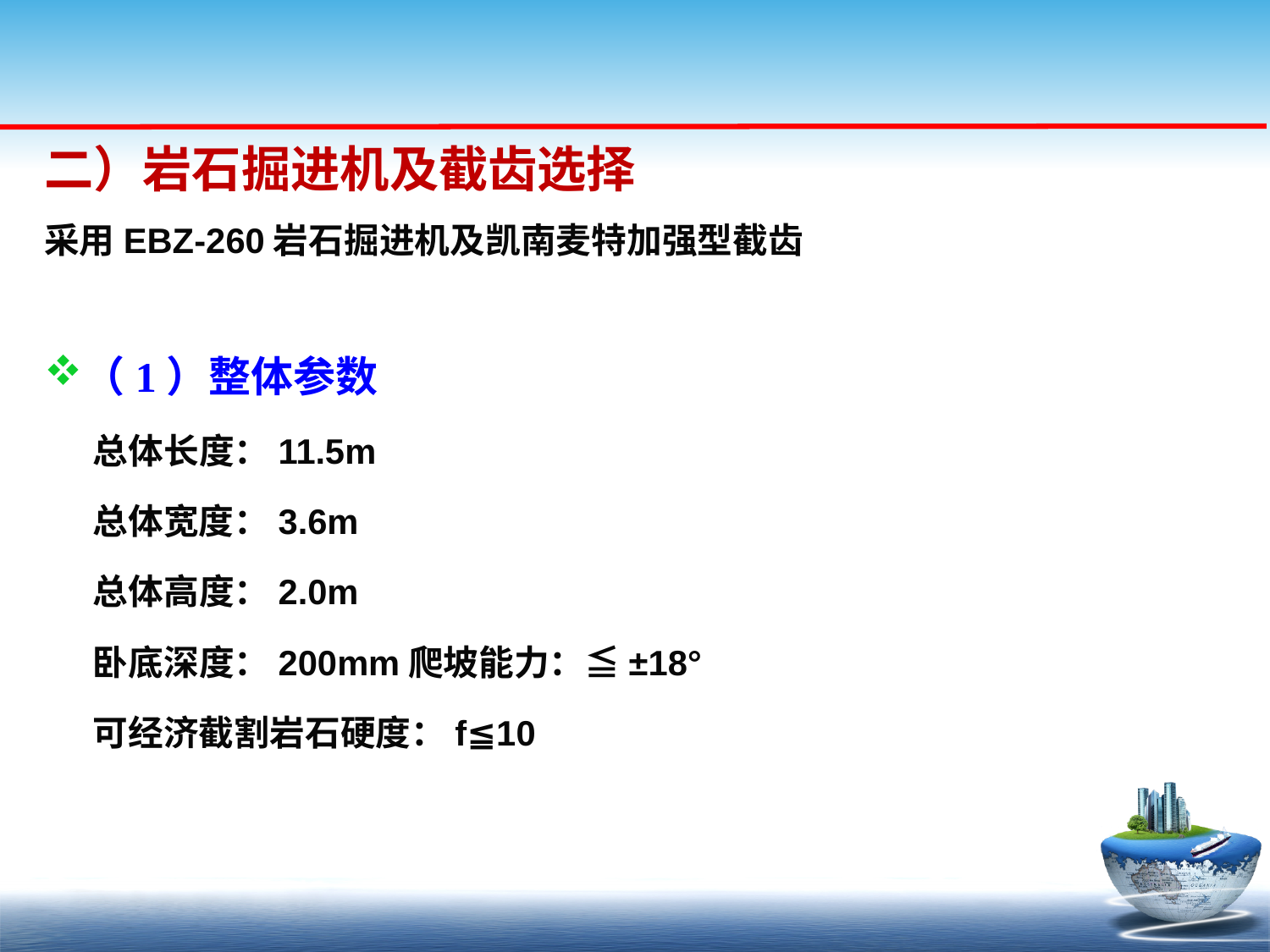

二）岩石掘进机及截齿选择
采用EBZ-260岩石掘进机及凯南麦特加强型截齿

（1）整体参数
     总体长度：11.5m
     总体宽度：3.6m
     总体高度：2.0m
     卧底深度：200mm爬坡能力：≦±18°
     可经济截割岩石硬度：f≦10